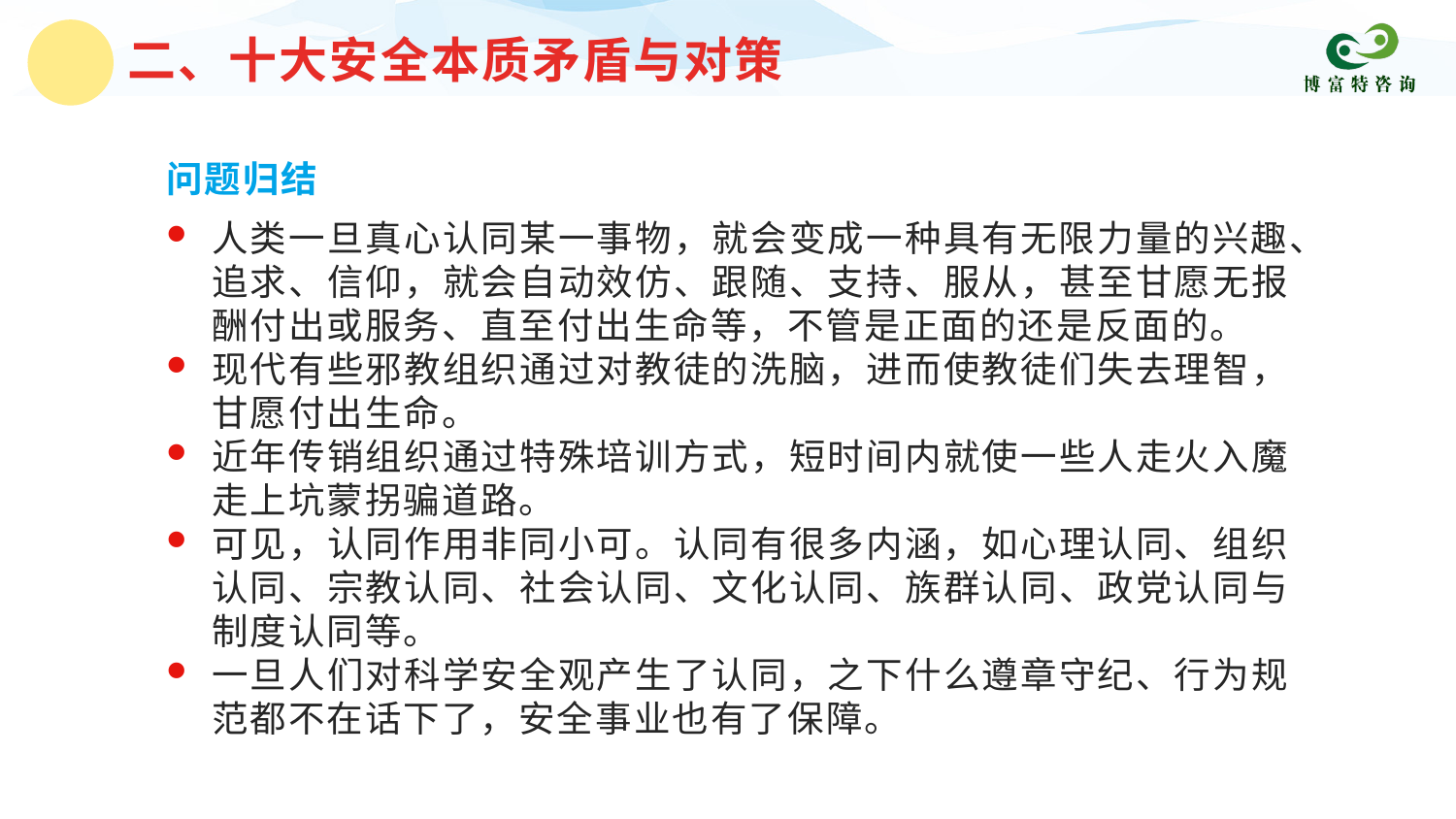

二、十大安全本质矛盾与对策
问题归结
人类一旦真心认同某一事物，就会变成一种具有无限力量的兴趣、追求、信仰，就会自动效仿、跟随、支持、服从，甚至甘愿无报酬付出或服务、直至付出生命等，不管是正面的还是反面的。
现代有些邪教组织通过对教徒的洗脑，进而使教徒们失去理智，甘愿付出生命。
近年传销组织通过特殊培训方式，短时间内就使一些人走火入魔走上坑蒙拐骗道路。
可见，认同作用非同小可。认同有很多内涵，如心理认同、组织认同、宗教认同、社会认同、文化认同、族群认同、政党认同与制度认同等。
一旦人们对科学安全观产生了认同，之下什么遵章守纪、行为规范都不在话下了，安全事业也有了保障。